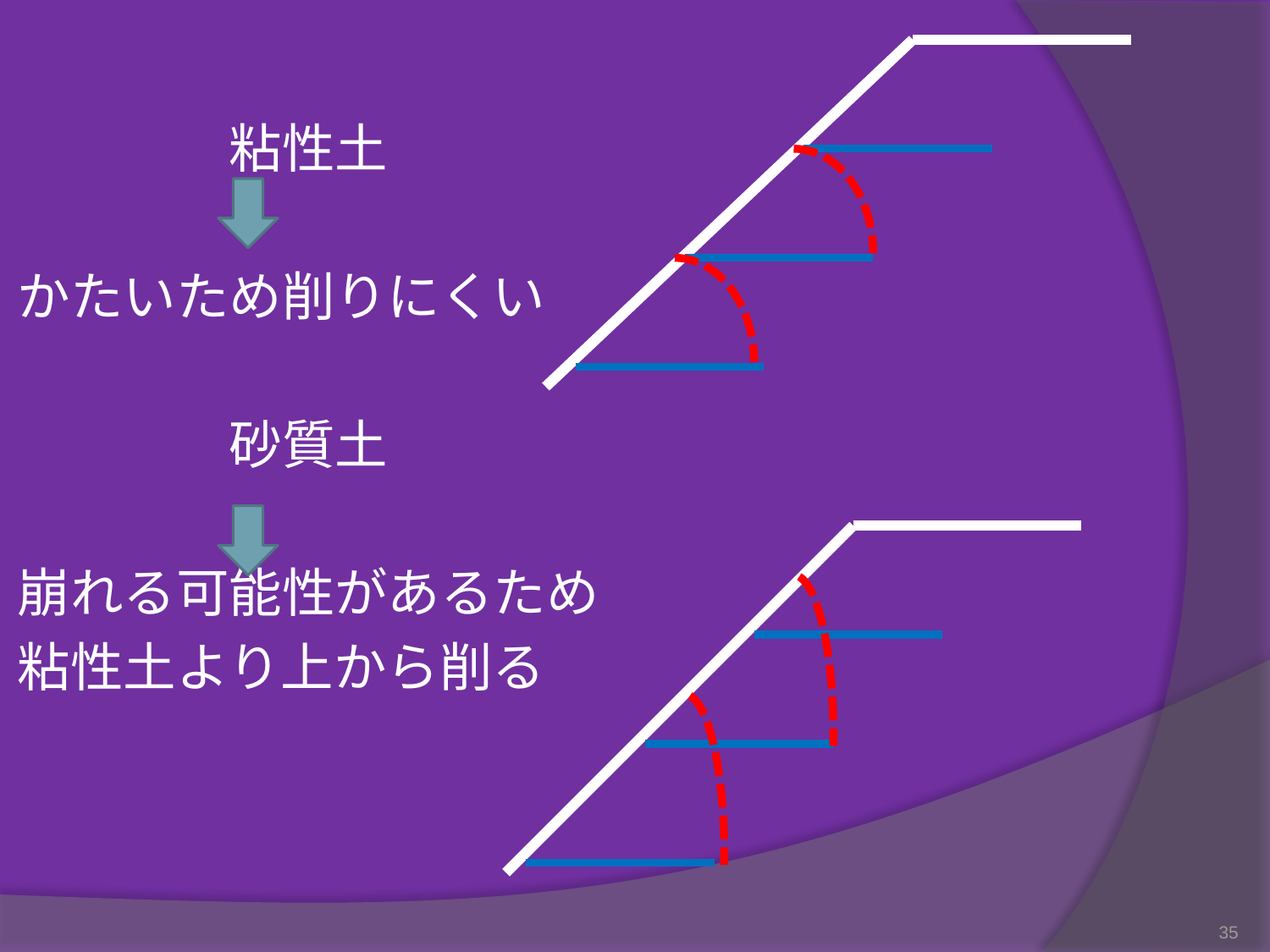

粘性土

かたいため削りにくい

　　　　砂質土

崩れる可能性があるため
粘性土より上から削る

35